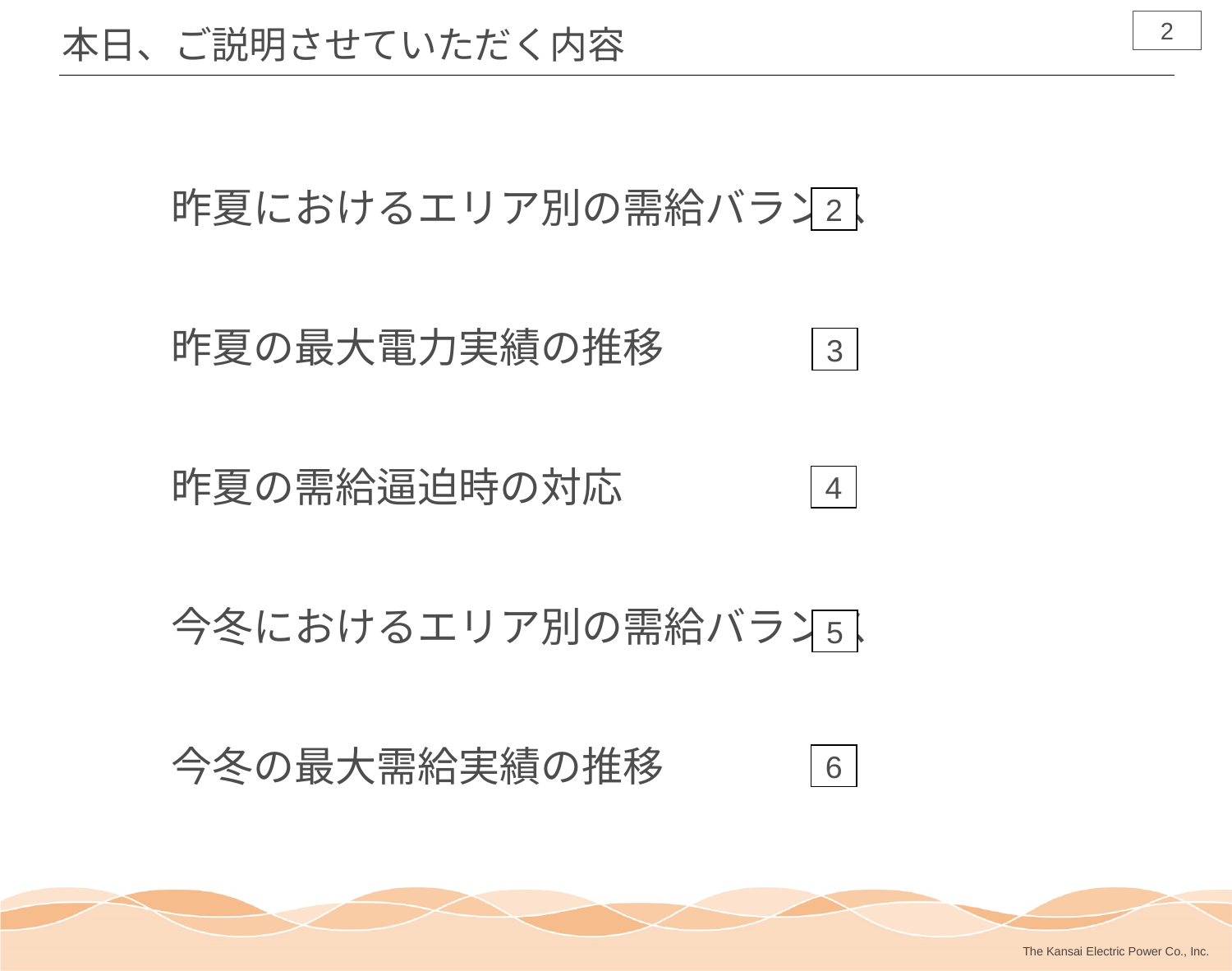

2
# 本日、ご説明させていただく内容
　　昨夏におけるエリア別の需給バランス

　　昨夏の最大電力実績の推移

　　昨夏の需給逼迫時の対応

　　今冬におけるエリア別の需給バランス

　　今冬の最大需給実績の推移

2
3
4
5
6